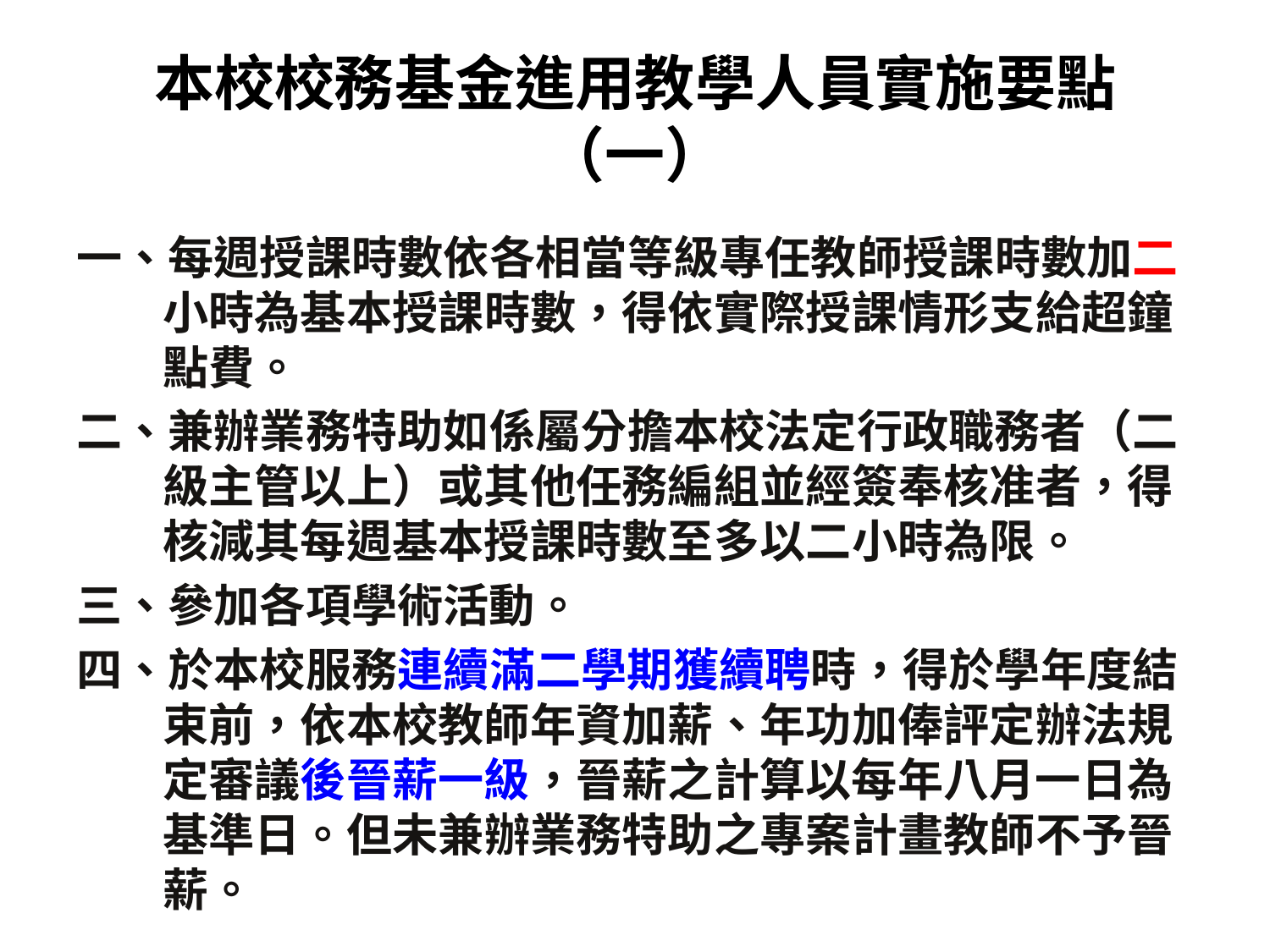

# 本校校務基金進用教學人員實施要點（一）
一、每週授課時數依各相當等級專任教師授課時數加二小時為基本授課時數，得依實際授課情形支給超鐘點費。
二、兼辦業務特助如係屬分擔本校法定行政職務者（二級主管以上）或其他任務編組並經簽奉核准者，得核減其每週基本授課時數至多以二小時為限。
三、參加各項學術活動。
四、於本校服務連續滿二學期獲續聘時，得於學年度結束前，依本校教師年資加薪、年功加俸評定辦法規定審議後晉薪一級，晉薪之計算以每年八月一日為基準日。但未兼辦業務特助之專案計畫教師不予晉薪。